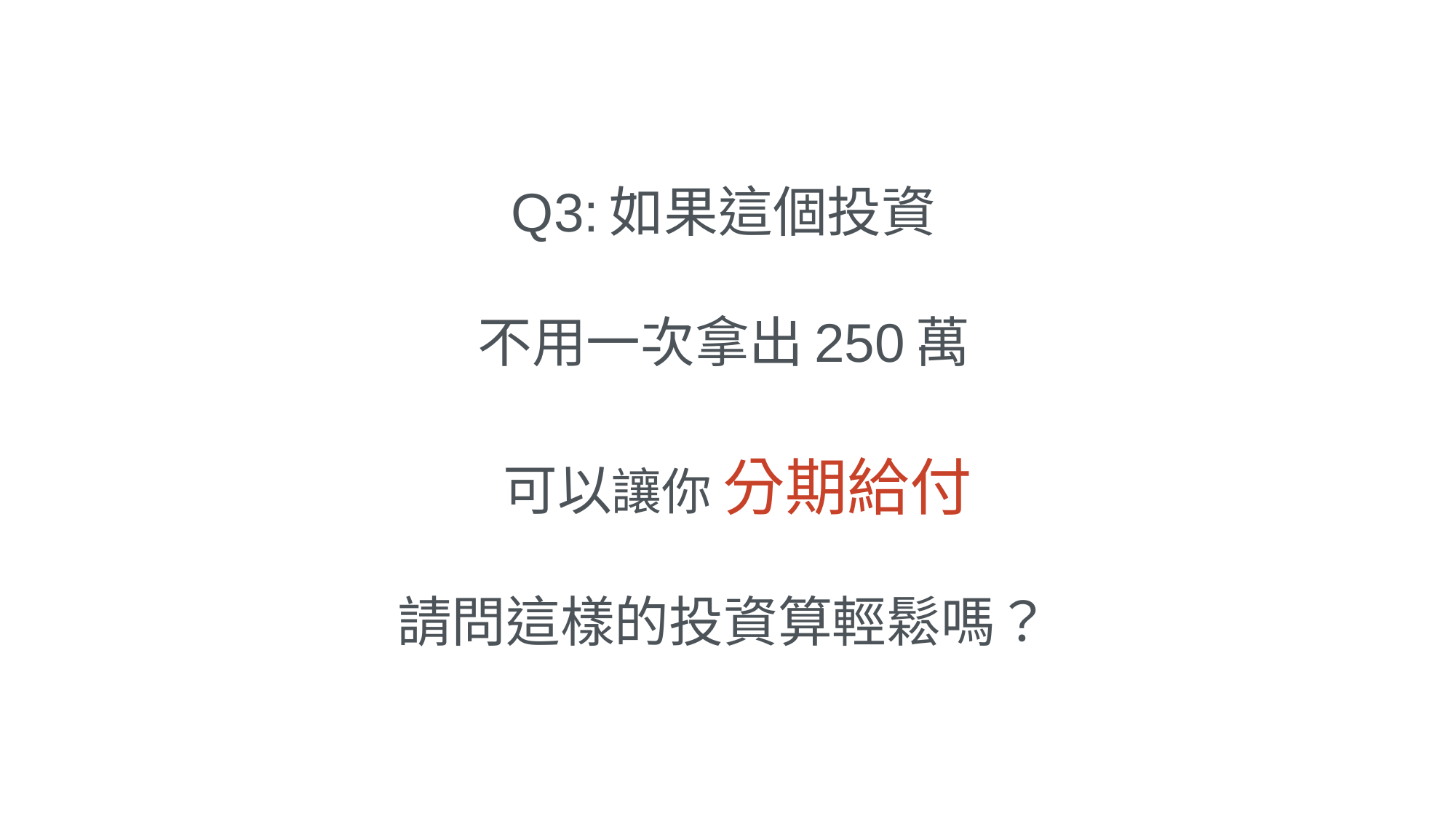

Q3:如果這個投資
不用一次拿出250萬
可以讓你 分期給付
請問這樣的投資算輕鬆嗎？